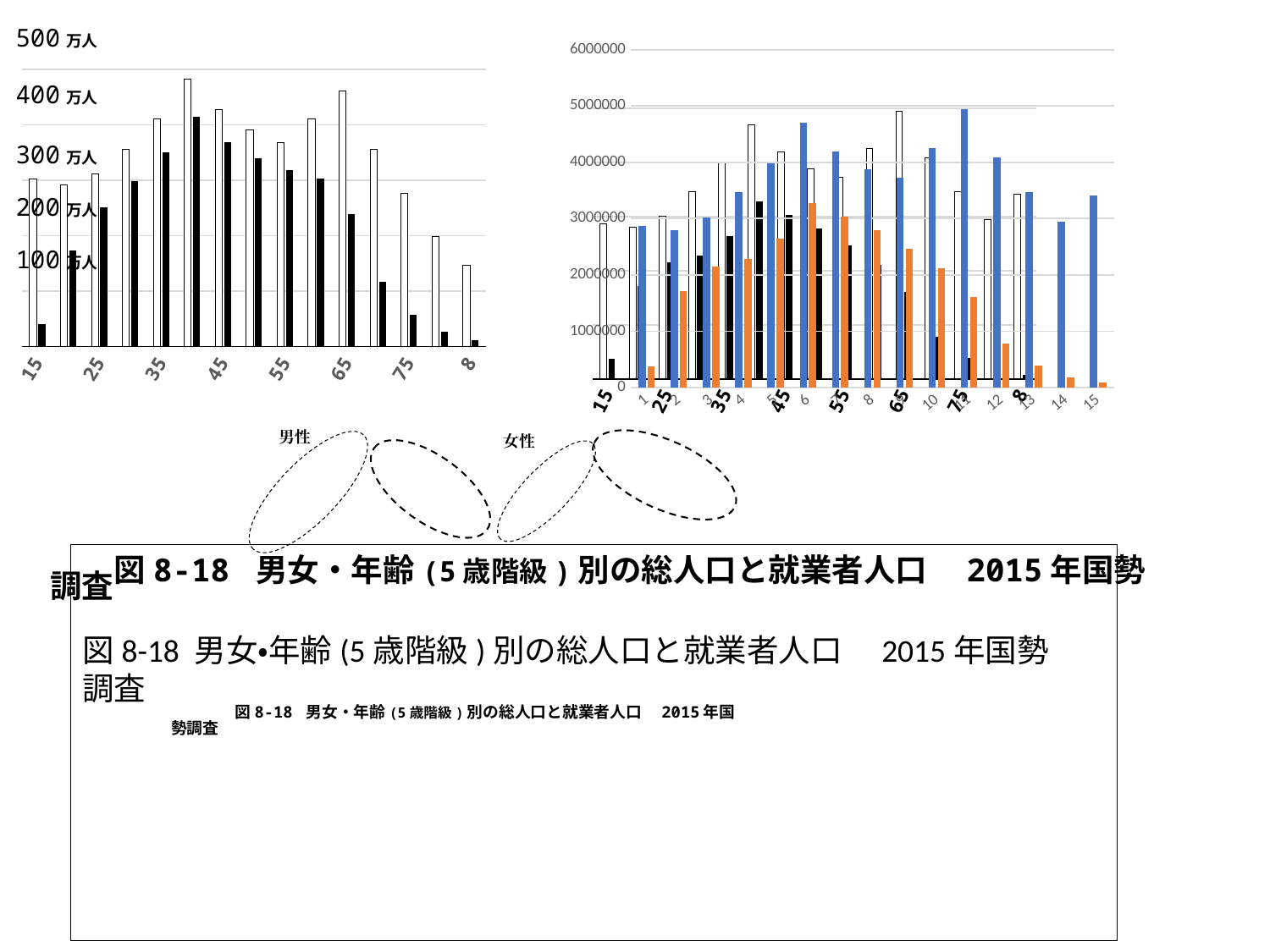

### Chart

| Category |  |  |
|---|---|---|
500万人

### Chart

| Category | 人口 | 就業者 |
|---|---|---|
| 　15～19歳 | 3027777.0 | 408468.0 |
| 　20～24歳 | 2909245.0 | 1730673.0 |
| 　25～29歳 | 3107413.0 | 2505760.0 |
| 　30～34歳 | 3560557.0 | 2978466.0 |
| 　35～39歳 | 4102712.0 | 3504005.0 |
| 　40～44歳 | 4823953.0 | 4152566.0 |
| 　45～49歳 | 4277897.0 | 3682741.0 |
| 　50～54歳 | 3904342.0 | 3398539.0 |
| 　55～59歳 | 3680870.0 | 3177082.0 |
| 　60～64歳 | 4106675.0 | 3029750.0 |
| 　65～69歳 | 4618555.0 | 2395729.0 |
| 　70～74歳 | 3551927.0 | 1165643.0 |
| 　75～79歳 | 2767144.0 | 577225.0 |
| 　80～84歳 | 1983316.0 | 263602.0 |
| 　　85歳以上 | 1456554.0 | 107454.0 |
400万人

### Chart

| Category | 人口 | 就業者 |
|---|---|---|
| 　15～19歳 | 2869558.0 | 376455.0 |
| 　20～24歳 | 2799599.0 | 1711339.0 |
| 　25～29歳 | 3012181.0 | 2152344.0 |
| 　30～34歳 | 3467119.0 | 2282700.0 |
| 　35～39歳 | 3986452.0 | 2636097.0 |
| 　40～44歳 | 4699880.0 | 3273263.0 |
| 　45～49歳 | 4199388.0 | 3030508.0 |
| 　50～54歳 | 3878950.0 | 2785960.0 |
| 　55～59歳 | 3725890.0 | 2462572.0 |
| 　60～64歳 | 4254300.0 | 2114169.0 |
| 　65～69歳 | 4941694.0 | 1600349.0 |
| 　70～74歳 | 4079873.0 | 777900.0 |
| 　75～79歳 | 3464644.0 | 381890.0 |
| 　80～84歳 | 2950153.0 | 174685.0 |
| 　　85歳以上 | 3415848.0 | 81102.0 |
300万人
200万人
100万人
男性
女性

図8-18 男女・年齢(5歳階級)別の総人口と就業者人口　2015年国勢調査
図8-18 男女・年齢(5歳階級)別の総人口と就業者人口　2015年国勢調査
図8-18 男女・年齢(5歳階級)別の総人口と就業者人口　2015年国勢調査